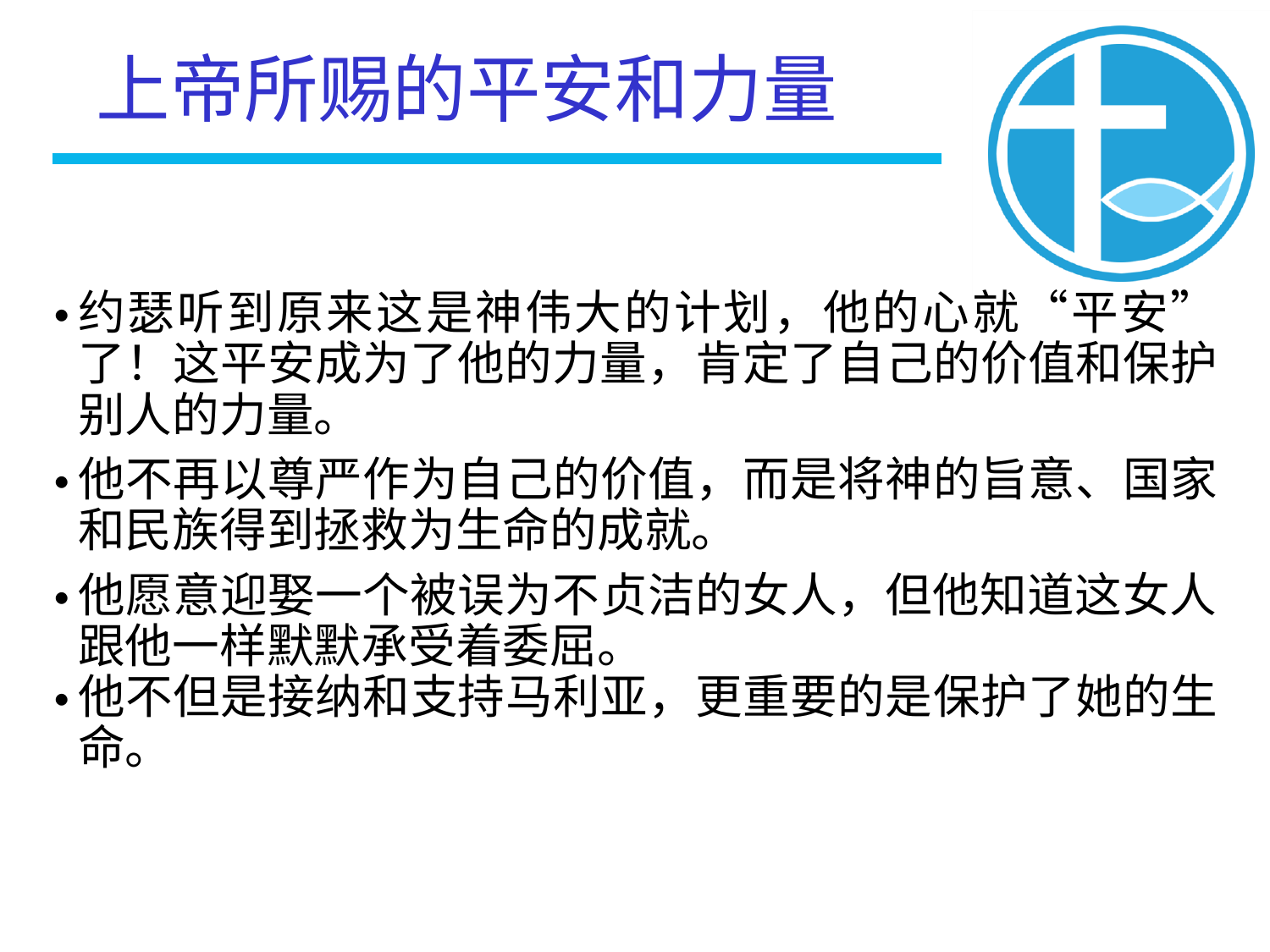

上帝所赐的平安和力量
约瑟听到原来这是神伟大的计划，他的心就“平安”了！这平安成为了他的力量，肯定了自己的价值和保护别人的力量。
他不再以尊严作为自己的价值，而是将神的旨意、国家和民族得到拯救为生命的成就。
他愿意迎娶一个被误为不贞洁的女人，但他知道这女人跟他一样默默承受着委屈。
他不但是接纳和支持马利亚，更重要的是保护了她的生命。